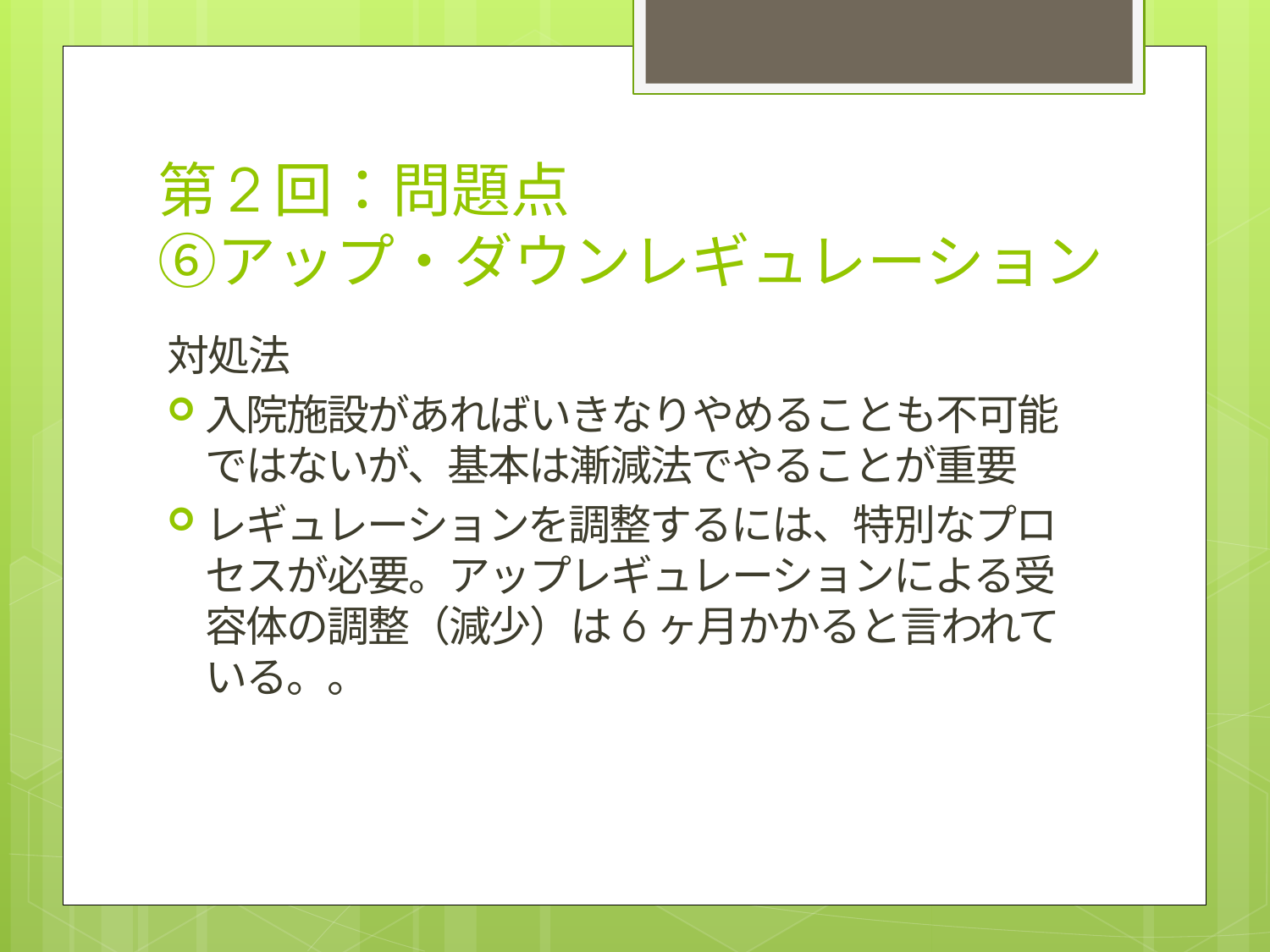

# 第2回：問題点 ⑥アップ・ダウンレギュレーション
対処法
入院施設があればいきなりやめることも不可能ではないが、基本は漸減法でやることが重要
レギュレーションを調整するには、特別なプロセスが必要。アップレギュレーションによる受容体の調整（減少）は6ヶ月かかると言われている。。